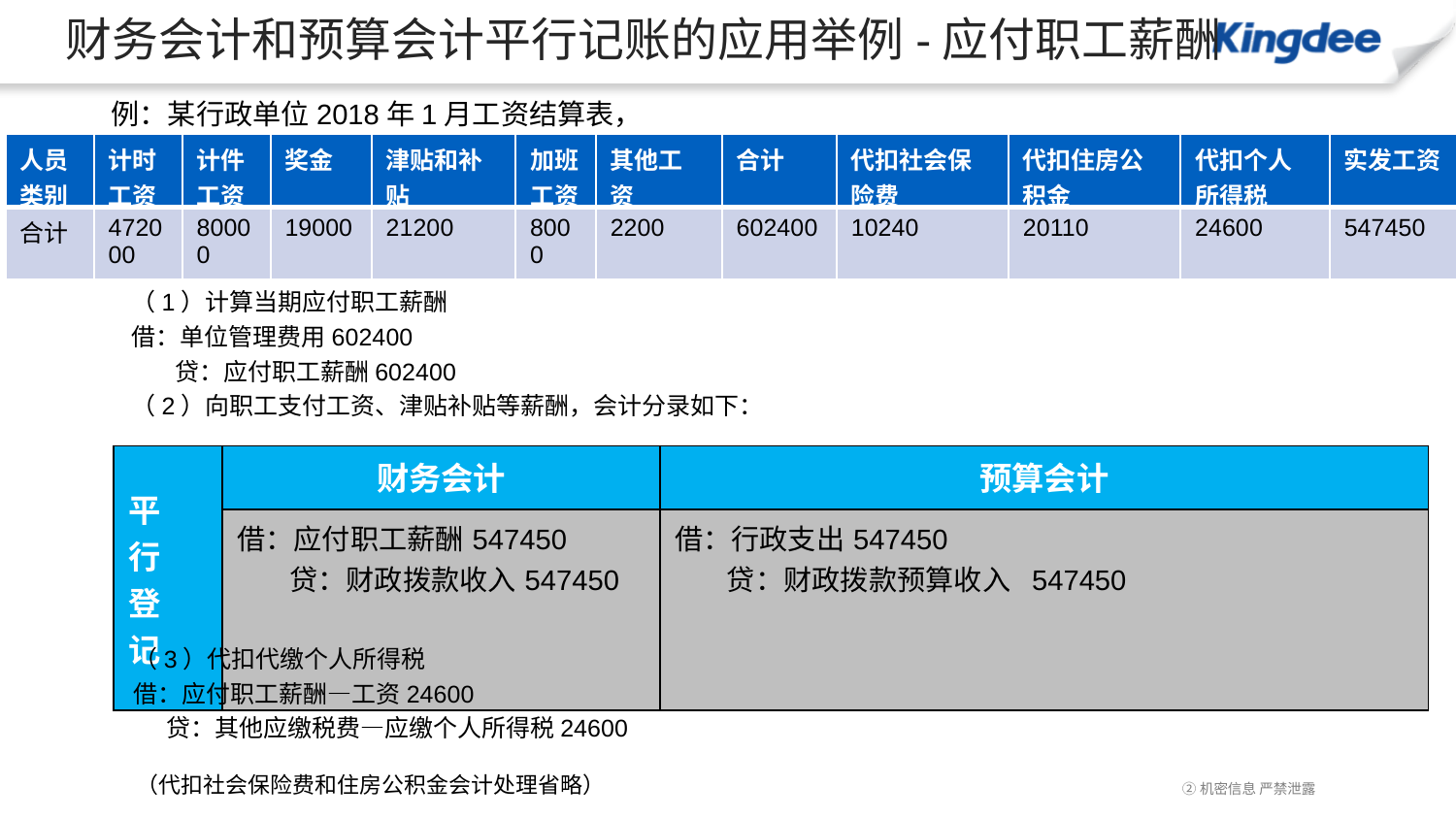

# 财务会计和预算会计平行记账的应用举例-应付职工薪酬
例：某行政单位2018年1月工资结算表，
| 人员类别 | 计时工资 | 计件工资 | 奖金 | 津贴和补贴 | 加班工资 | 其他工资 | 合计 | 代扣社会保险费 | 代扣住房公积金 | 代扣个人所得税 | 实发工资 |
| --- | --- | --- | --- | --- | --- | --- | --- | --- | --- | --- | --- |
| 合计 | 472000 | 80000 | 19000 | 21200 | 8000 | 2200 | 602400 | 10240 | 20110 | 24600 | 547450 |
（1）计算当期应付职工薪酬
借：单位管理费用602400
       贷：应付职工薪酬602400
（2）向职工支付工资、津贴补贴等薪酬，会计分录如下：
| 平 行 登 记 | 财务会计 | 预算会计 |
| --- | --- | --- |
|  | 借：应付职工薪酬547450 贷：财政拨款收入547450 | 借：行政支出547450 贷：财政拨款预算收入 547450 |
（3）代扣代缴个人所得税
借：应付职工薪酬—工资24600
     贷：其他应缴税费—应缴个人所得税24600
（代扣社会保险费和住房公积金会计处理省略）